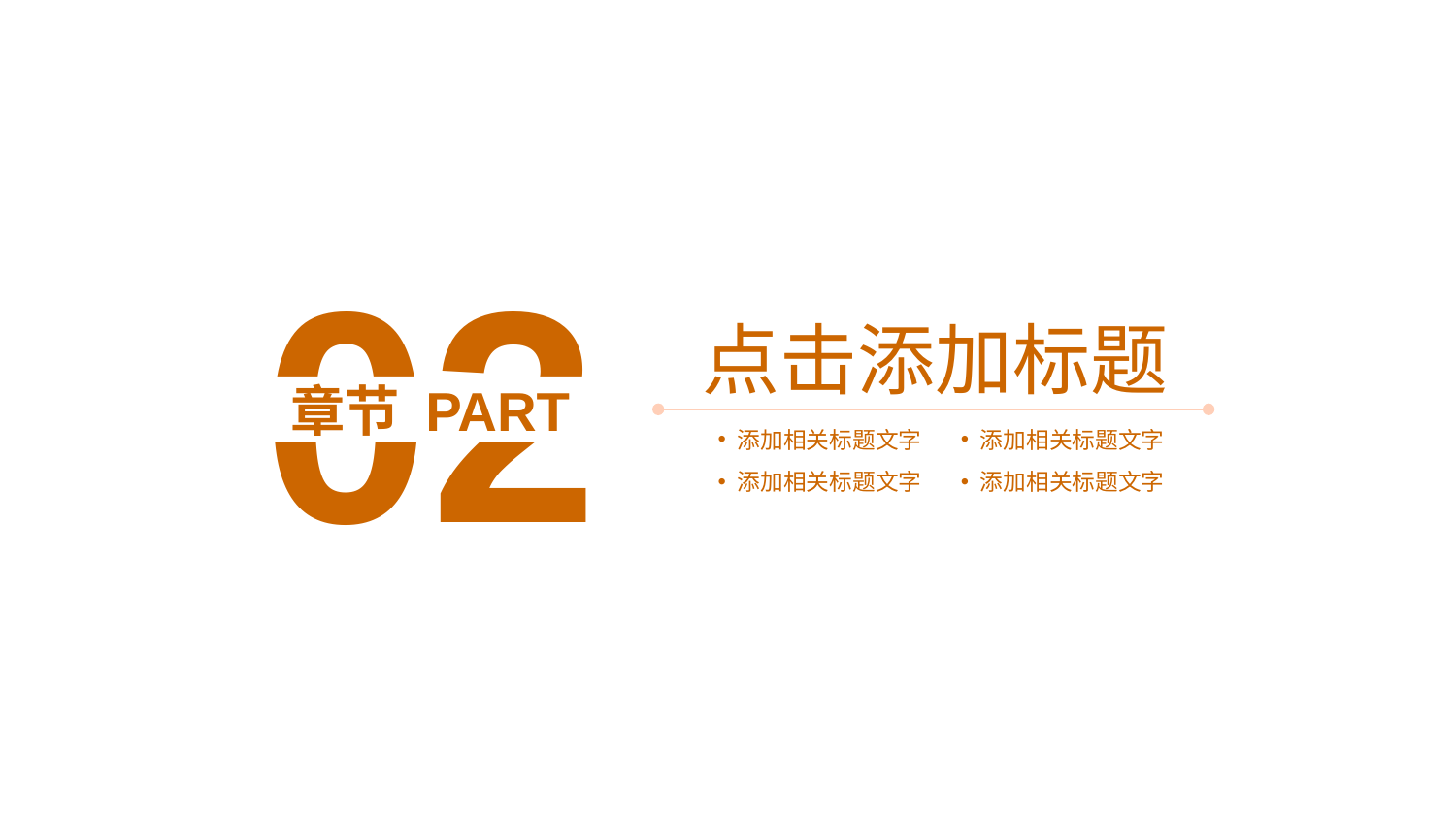

02
点击添加标题
章节 PART
添加相关标题文字
添加相关标题文字
添加相关标题文字
添加相关标题文字